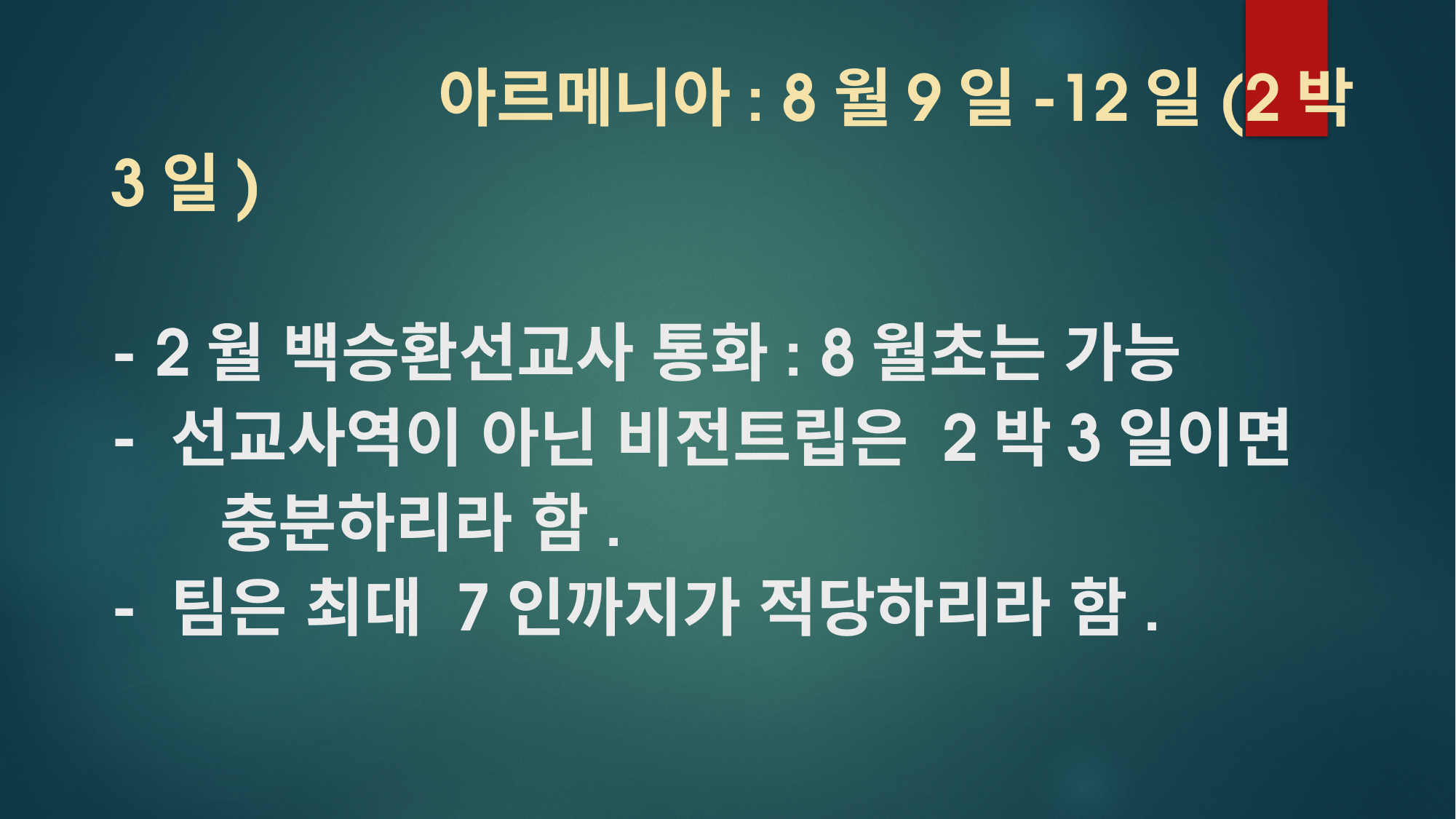

# 아르메니아: 8월9일-12일(2박3일) - 2월 백승환선교사 통화: 8월초는 가능 - 선교사역이 아닌 비전트립은 2박3일이면    	충분하리라 함. - 팀은 최대 7인까지가 적당하리라 함.